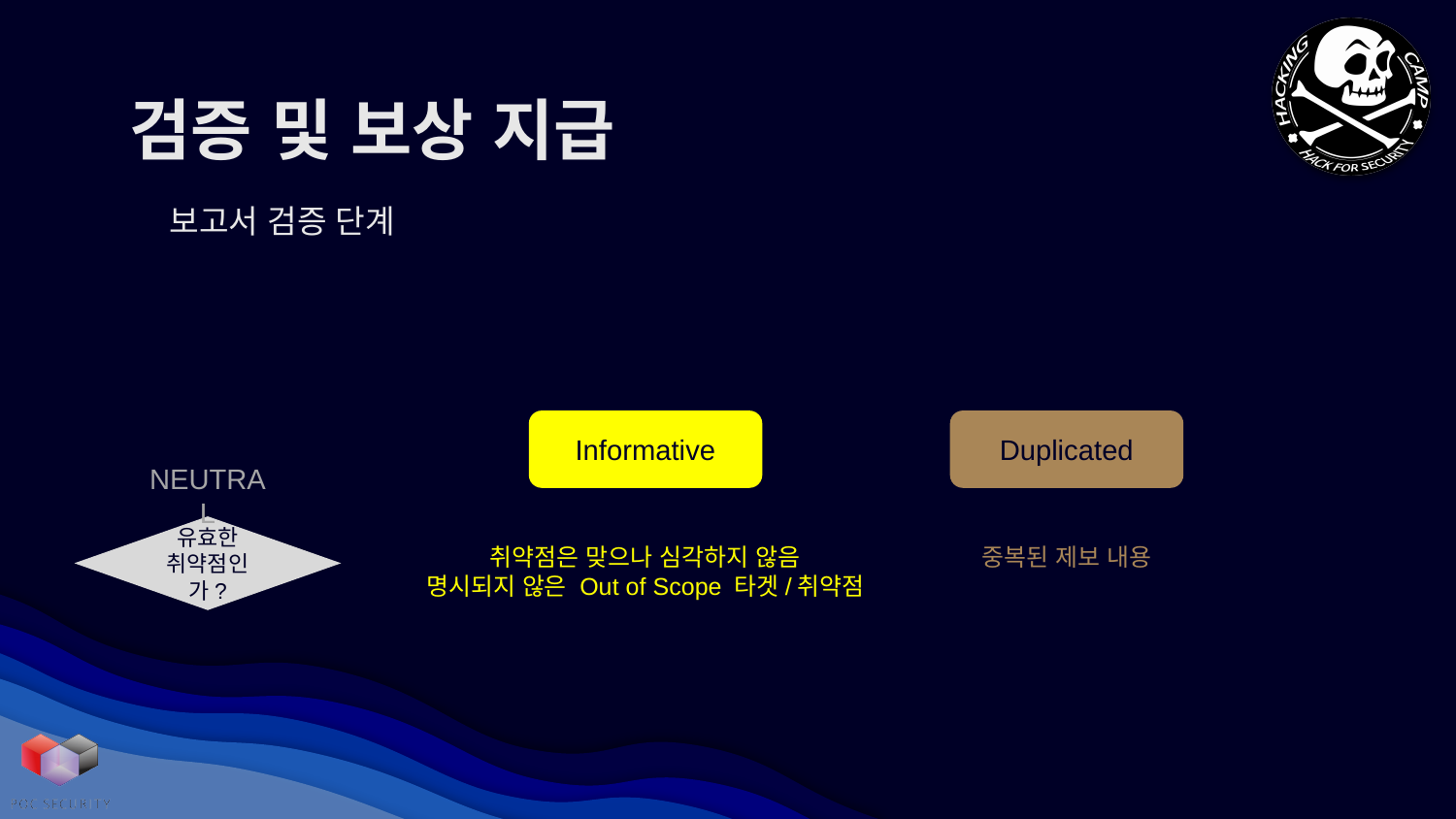

# 검증 및 보상 지급
보고서 검증 단계
Informative
Duplicated
NEUTRAL
유효한
취약점인가?
취약점은 맞으나 심각하지 않음
명시되지 않은 Out of Scope 타겟/취약점
중복된 제보 내용